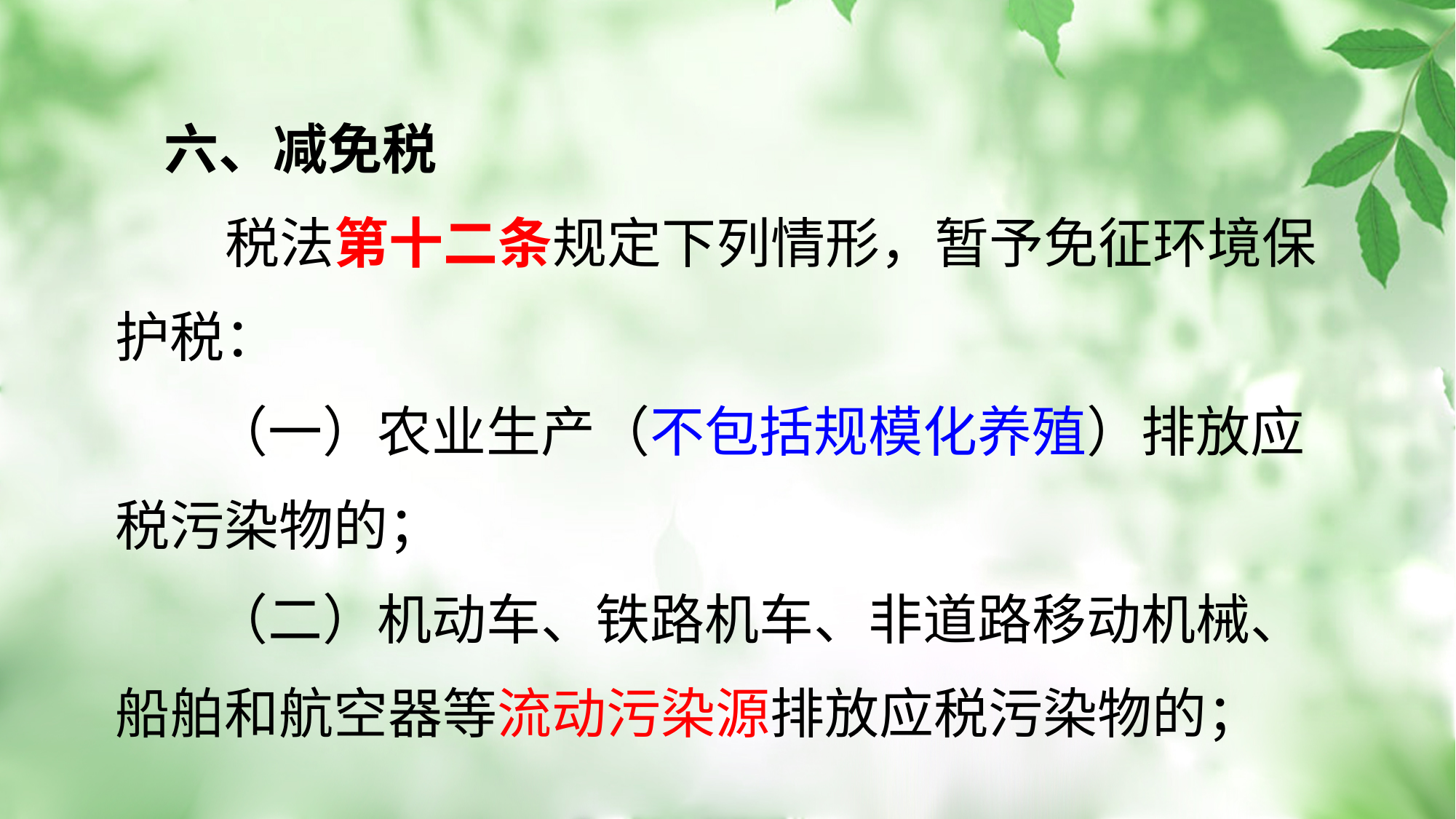

六、减免税
    税法第十二条规定下列情形，暂予免征环境保护税：
   （一）农业生产（不包括规模化养殖）排放应税污染物的；
   （二）机动车、铁路机车、非道路移动机械、船舶和航空器等流动污染源排放应税污染物的；